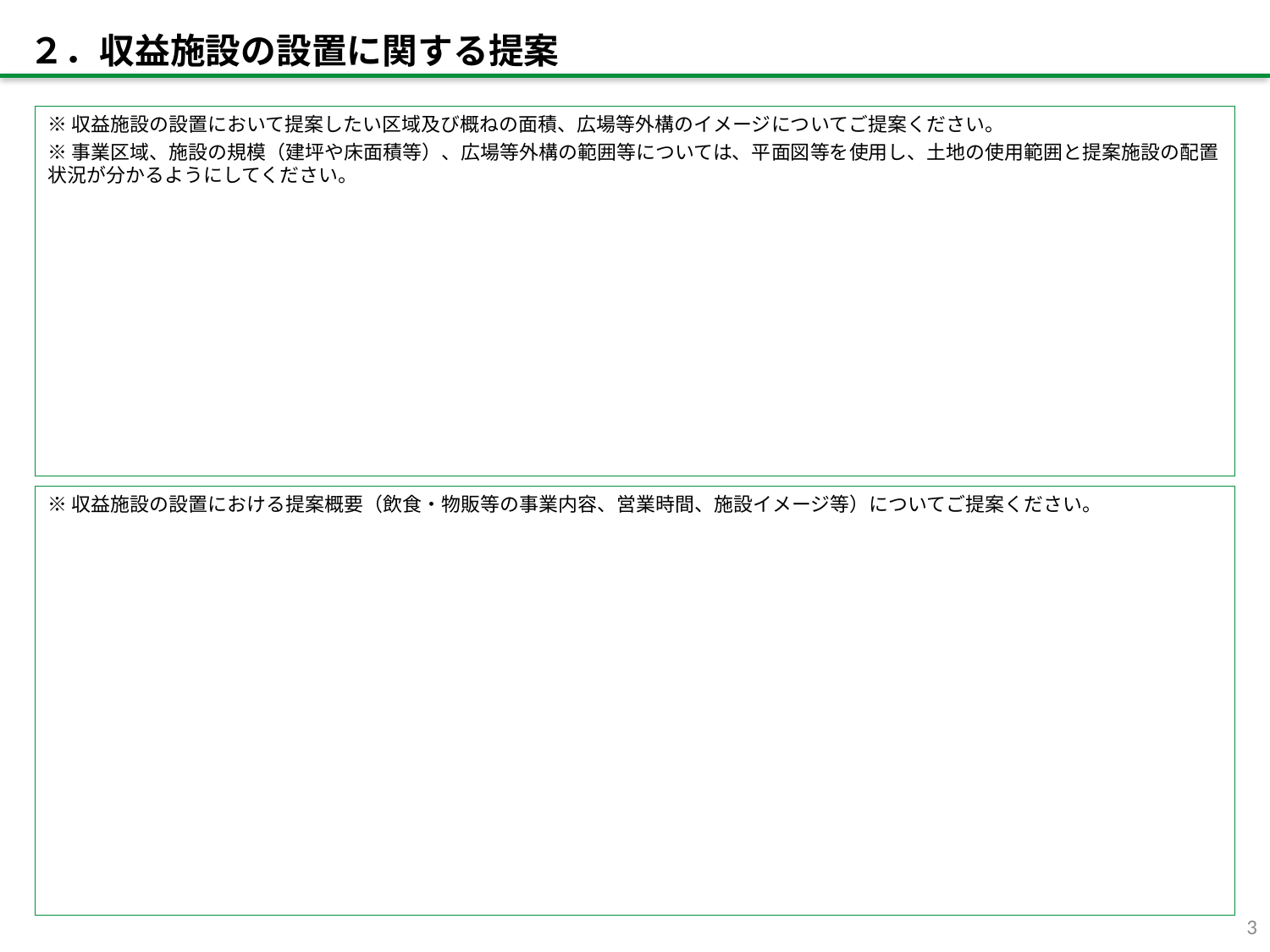

２．収益施設の設置に関する提案
※収益施設の設置において提案したい区域及び概ねの面積、広場等外構のイメージについてご提案ください。
※事業区域、施設の規模（建坪や床面積等）、広場等外構の範囲等については、平面図等を使用し、土地の使用範囲と提案施設の配置状況が分かるようにしてください。

※収益施設の設置における提案概要（飲食・物販等の事業内容、営業時間、施設イメージ等）についてご提案ください。
3